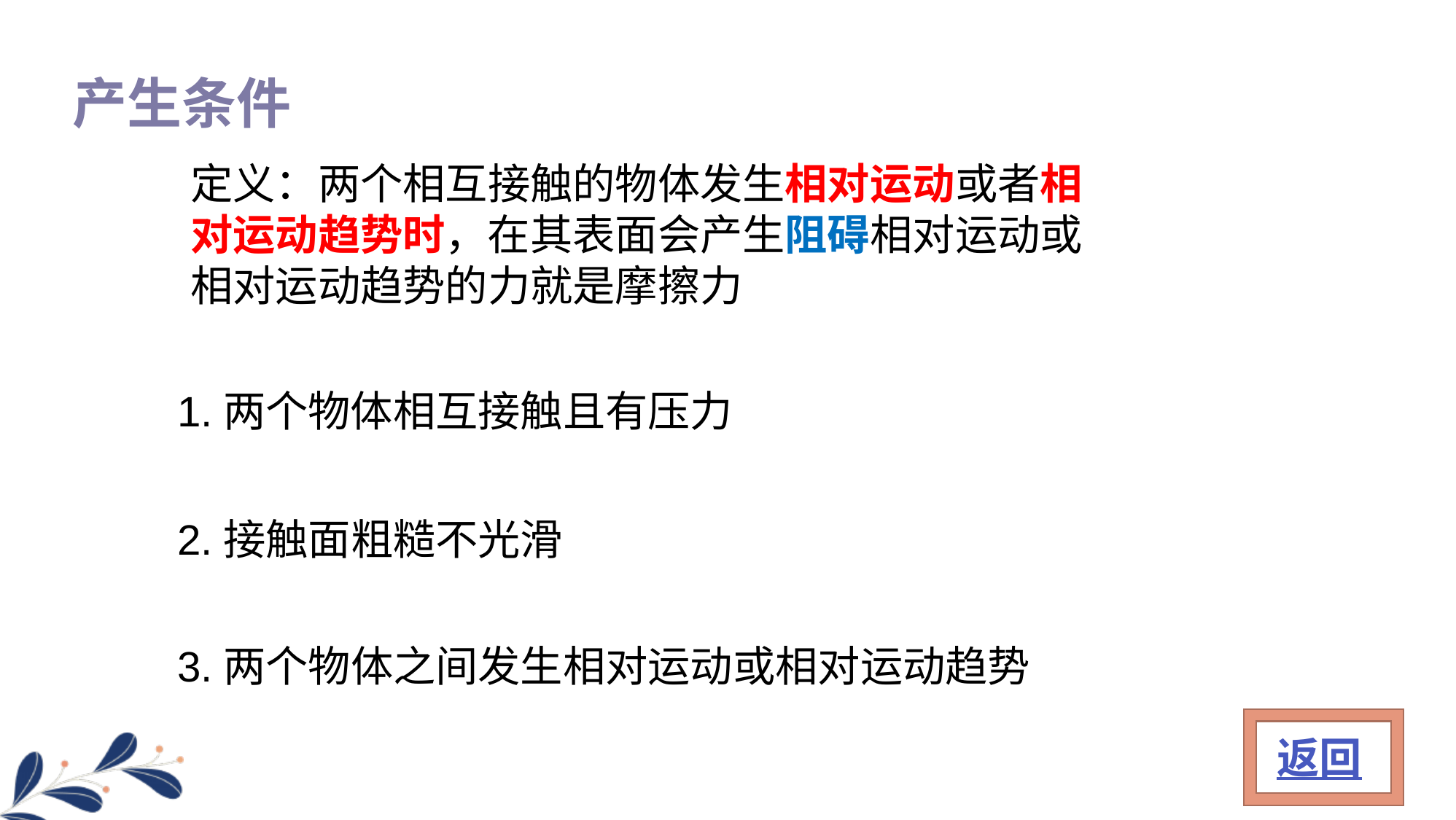

产生条件
定义：两个相互接触的物体发生相对运动或者相对运动趋势时，在其表面会产生阻碍相对运动或相对运动趋势的力就是摩擦力
1.两个物体相互接触且有压力
2.接触面粗糙不光滑
3.两个物体之间发生相对运动或相对运动趋势

返回